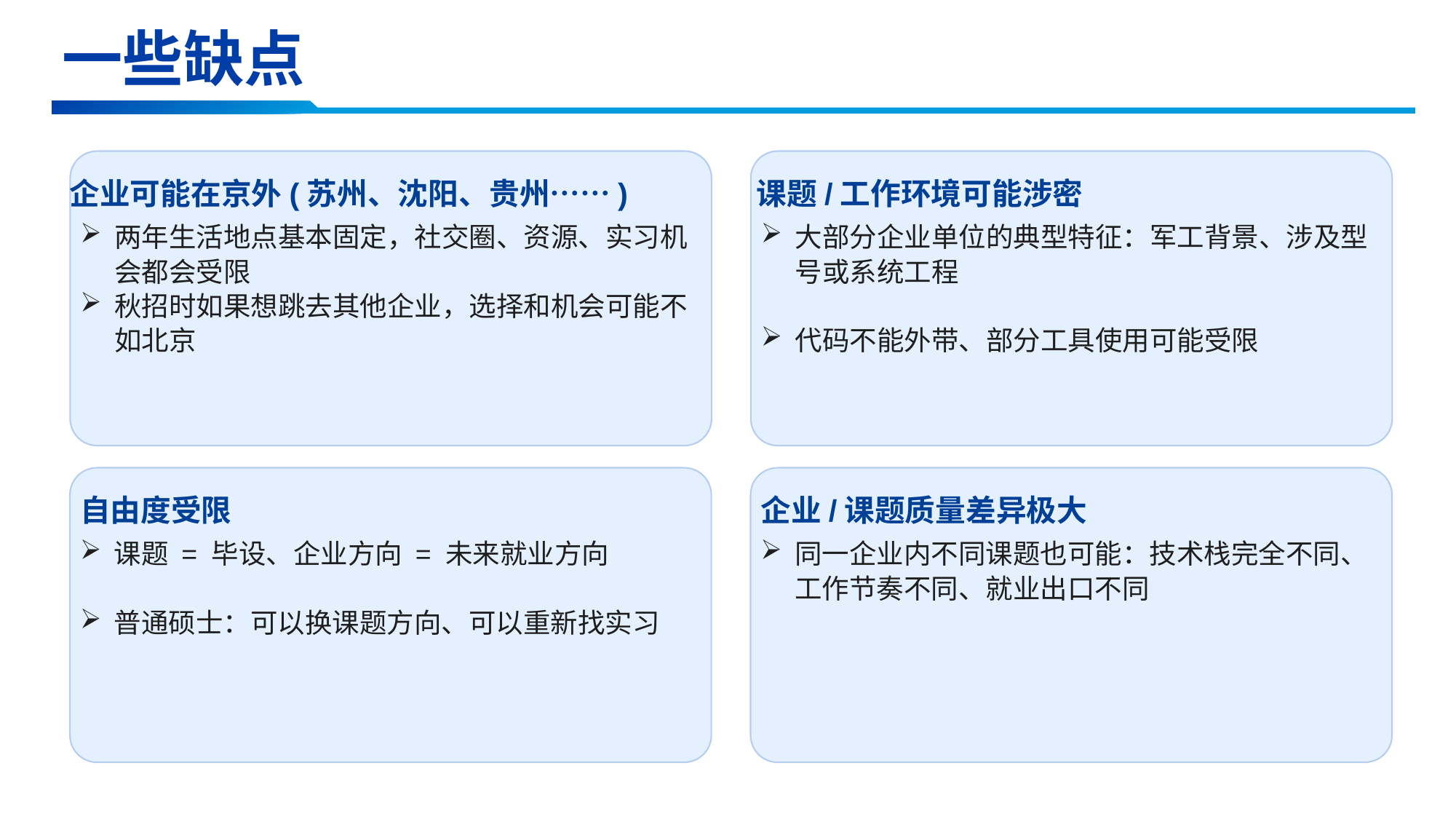

一些缺点
10

企业可能在京外(苏州、沈阳、贵州……)
课题/工作环境可能涉密
两年生活地点基本固定，社交圈、资源、实习机会都会受限
秋招时如果想跳去其他企业，选择和机会可能不如北京
大部分企业单位的典型特征：军工背景、涉及型号或系统工程

代码不能外带、部分工具使用可能受限

自由度受限
企业/课题质量差异极大
课题 = 毕设、企业方向 = 未来就业方向

普通硕士：可以换课题方向、可以重新找实习

同一企业内不同课题也可能：技术栈完全不同、工作节奏不同、就业出口不同